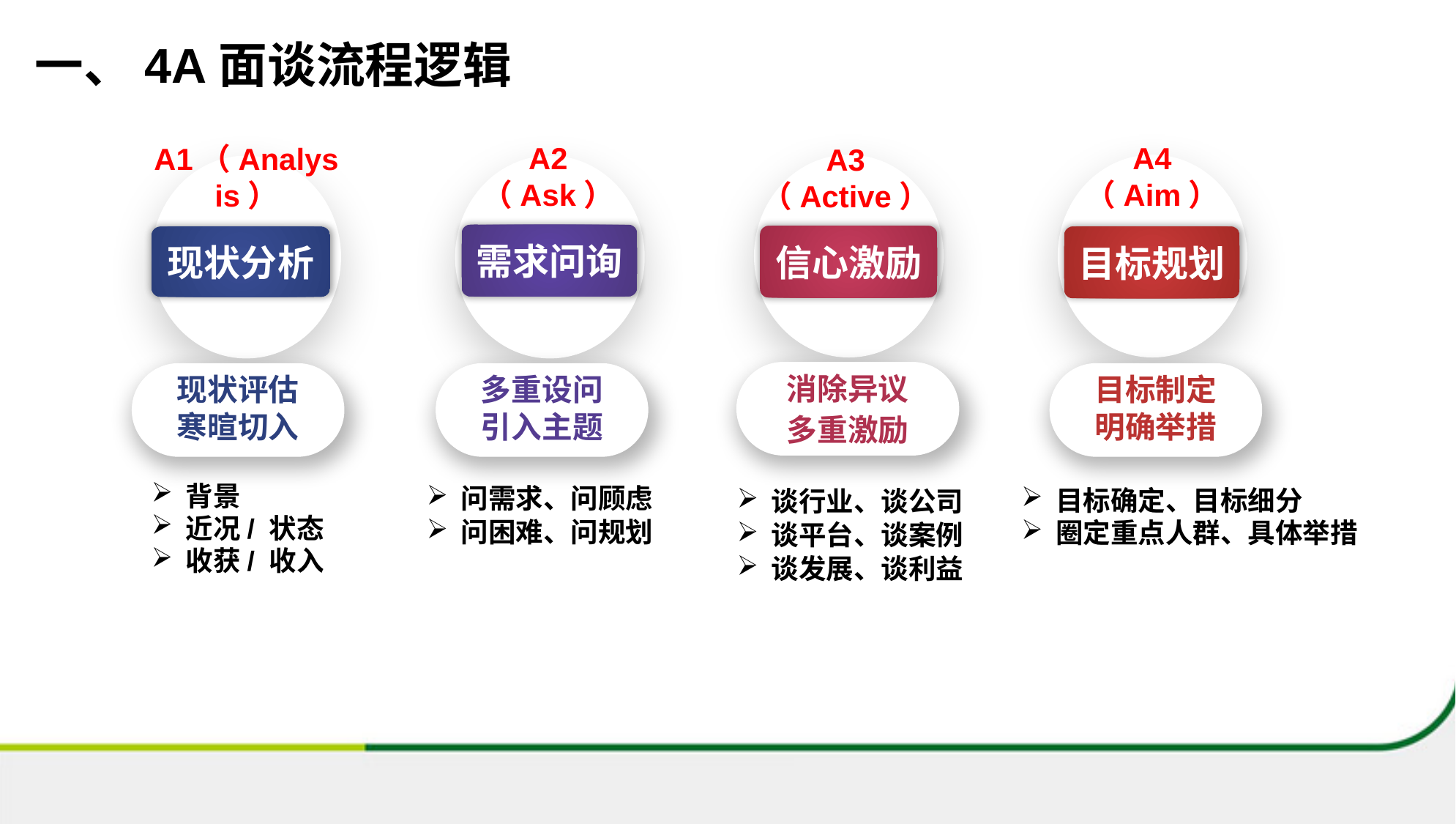

一、4A面谈流程逻辑
A2
（Ask）
A4
（Aim）
A3
（Active）
信心激励
目标规划
A1（Analysis）

需求问询
现状分析
消除异议
多重激励
现状评估
寒暄切入
多重设问
引入主题
目标制定
明确举措
背景
近况/ 状态
收获/ 收入
问需求、问顾虑
问困难、问规划
目标确定、目标细分
圈定重点人群、具体举措
谈行业、谈公司
谈平台、谈案例
谈发展、谈利益